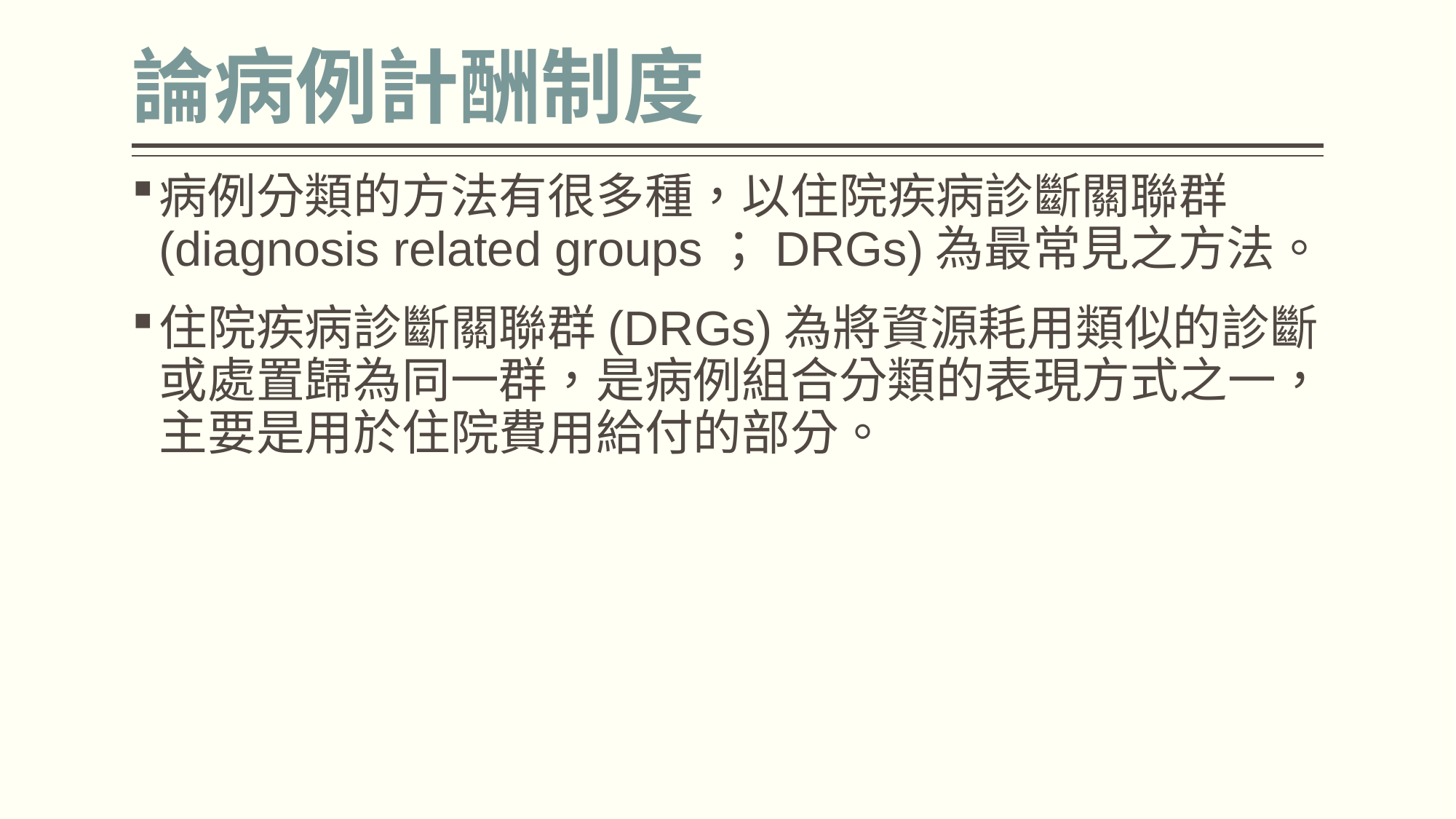

# 論病例計酬制度
病例分類的方法有很多種，以住院疾病診斷關聯群(diagnosis related groups；DRGs)為最常見之方法。
住院疾病診斷關聯群(DRGs)為將資源耗用類似的診斷或處置歸為同一群，是病例組合分類的表現方式之一，主要是用於住院費用給付的部分。